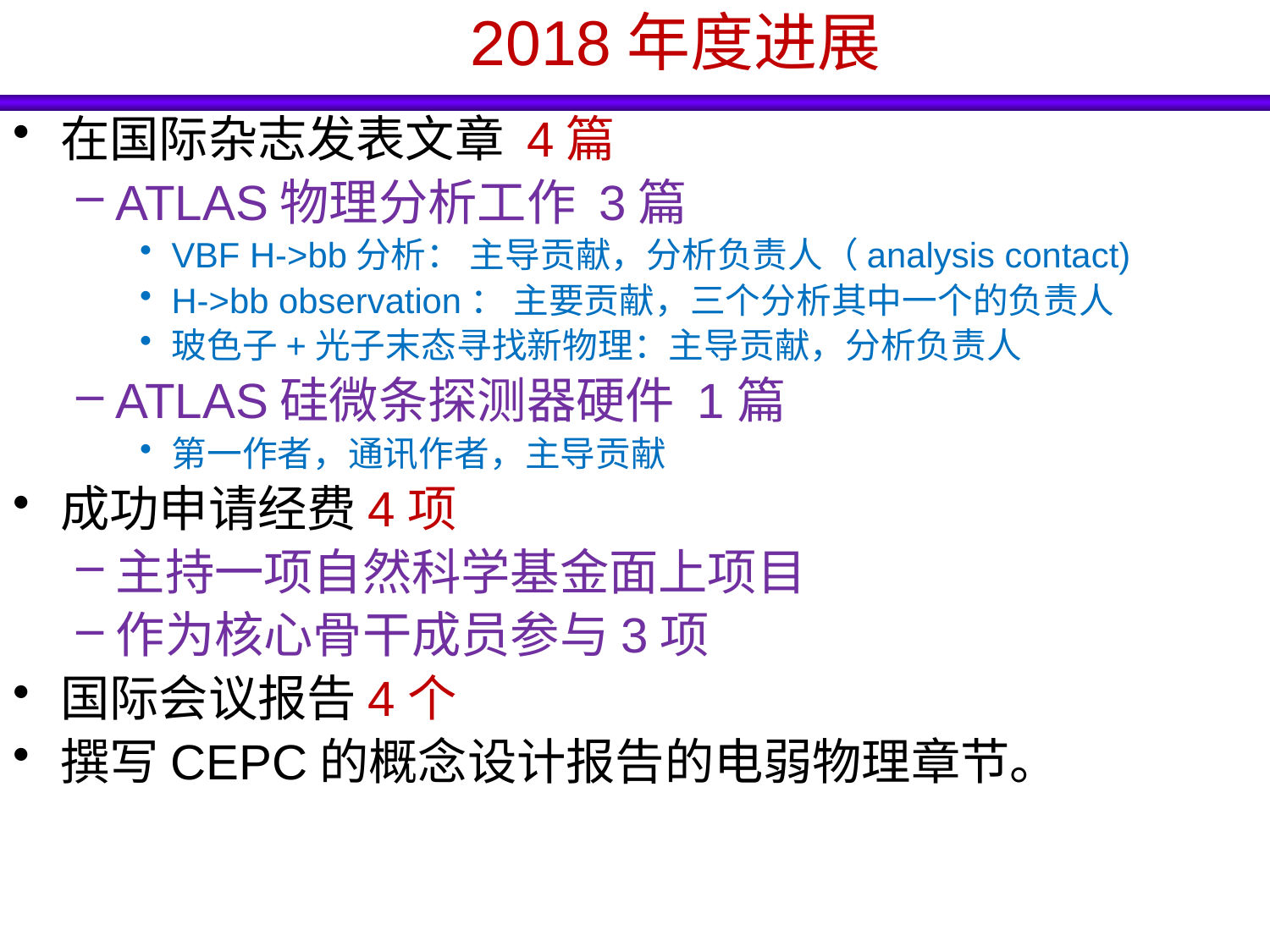

2018年度进展
在国际杂志发表文章 4篇
ATLAS物理分析工作 3篇
VBF H->bb分析： 主导贡献，分析负责人（analysis contact)
H->bb observation： 主要贡献，三个分析其中一个的负责人
玻色子+光子末态寻找新物理：主导贡献，分析负责人
ATLAS硅微条探测器硬件 1篇
第一作者，通讯作者，主导贡献
成功申请经费4项
主持一项自然科学基金面上项目
作为核心骨干成员参与3项
国际会议报告4个
撰写CEPC的概念设计报告的电弱物理章节。

2018/11/23
4
4